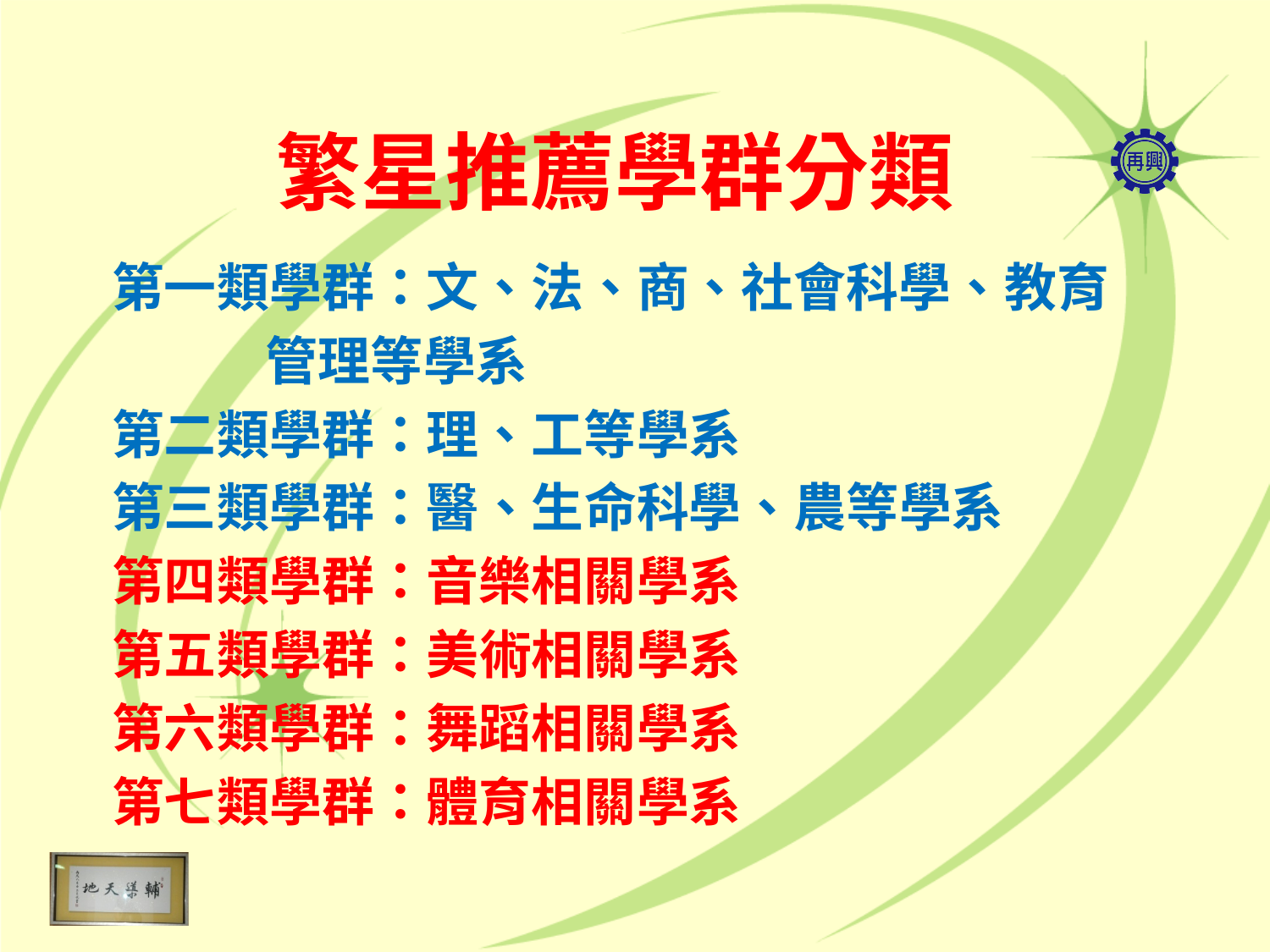

# 繁星推薦學群分類
第一類學群：文、法、商、社會科學、教育
            管理等學系
第二類學群：理、工等學系
第三類學群：醫、生命科學、農等學系
第四類學群：音樂相關學系
第五類學群：美術相關學系
第六類學群：舞蹈相關學系
第七類學群：體育相關學系